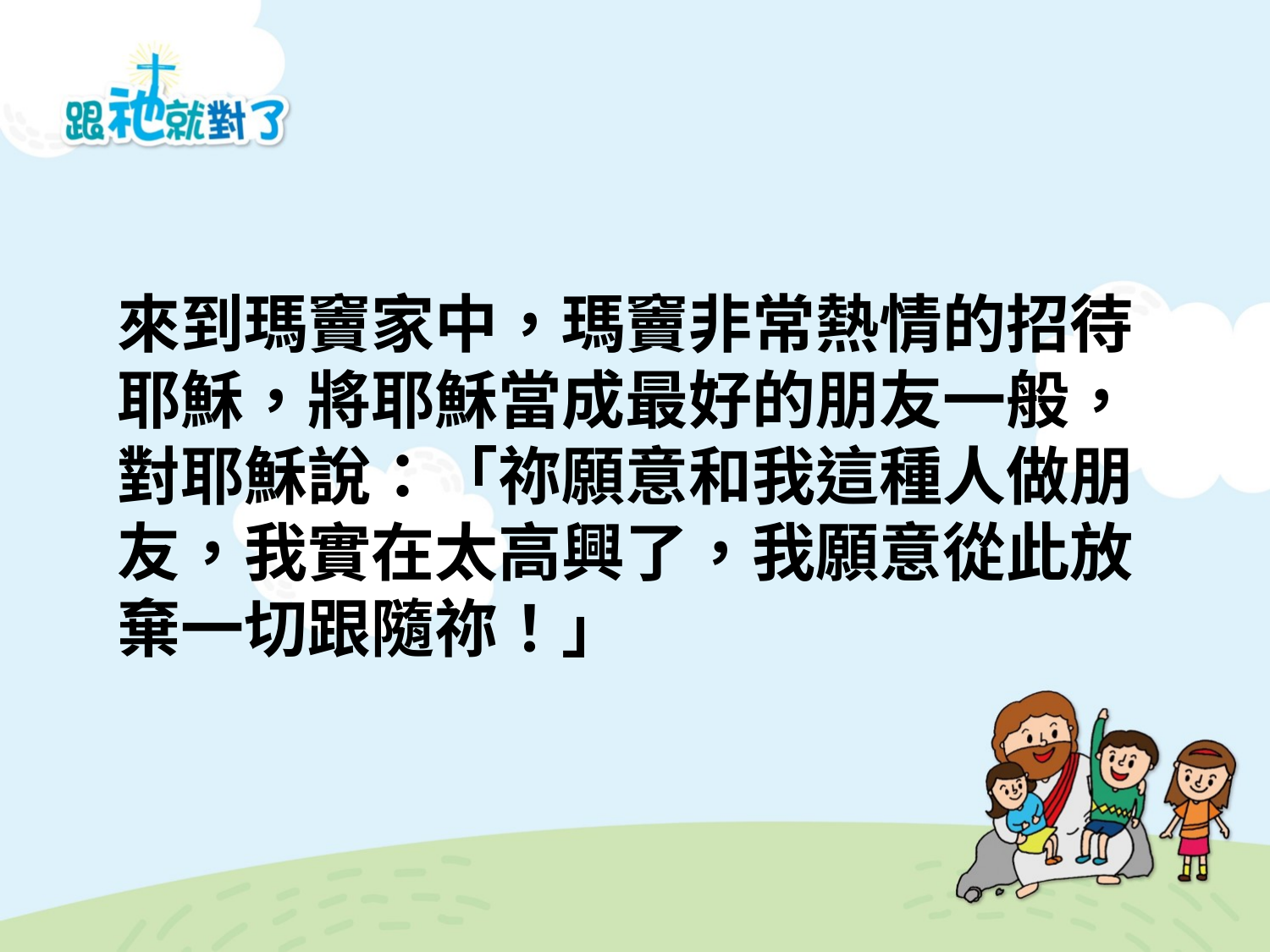

來到瑪竇家中，瑪竇非常熱情的招待耶穌，將耶穌當成最好的朋友一般，對耶穌說：「祢願意和我這種人做朋友，我實在太高興了，我願意從此放棄一切跟隨祢！」